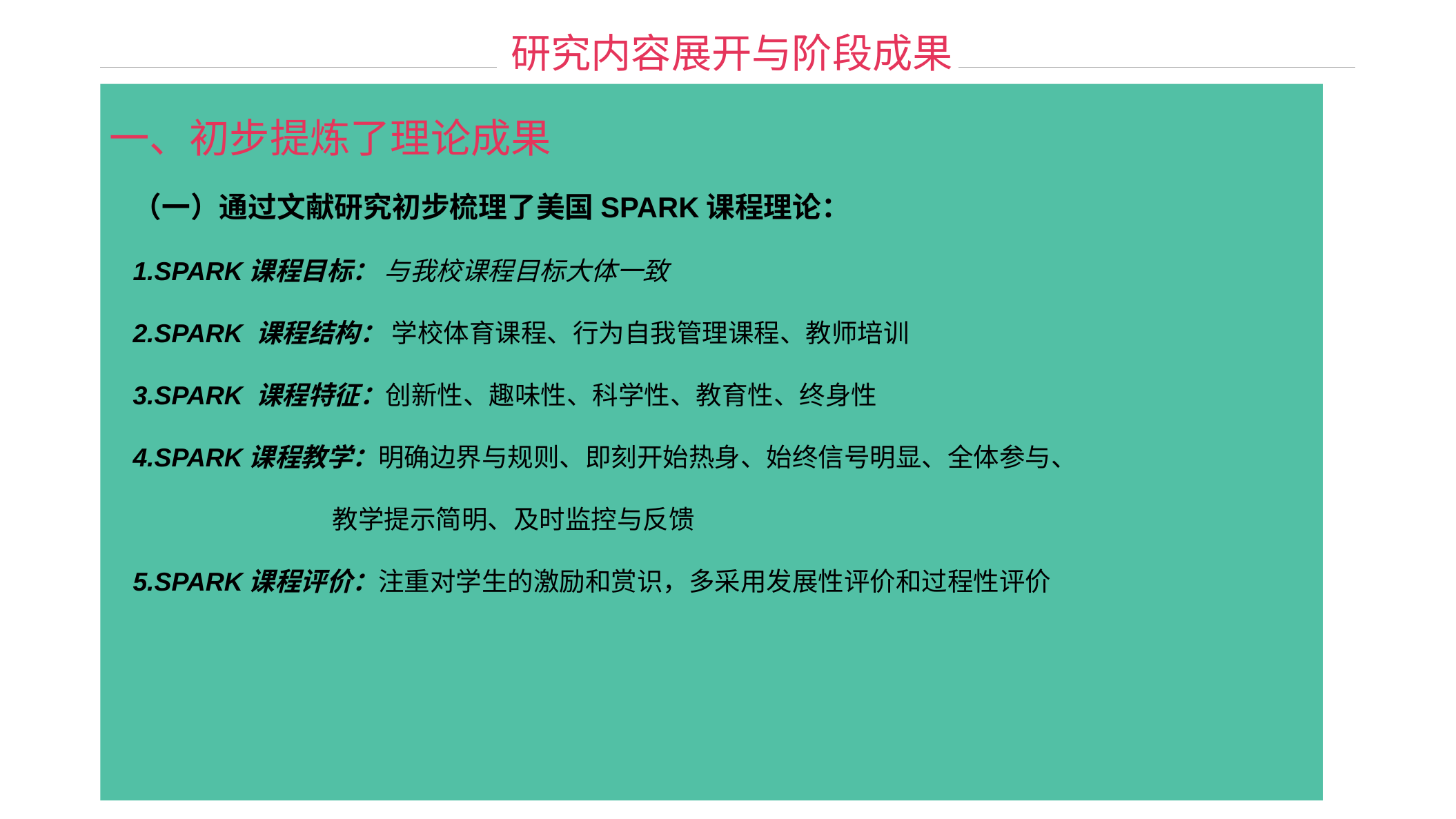

研究内容展开与阶段成果

一、初步提炼了理论成果
（一）通过文献研究初步梳理了美国SPARK课程理论：
1.SPARK课程目标： 与我校课程目标大体一致
2.SPARK 课程结构： 学校体育课程、行为自我管理课程、教师培训
3.SPARK 课程特征：创新性、趣味性、科学性、教育性、终身性
4.SPARK课程教学：明确边界与规则、即刻开始热身、始终信号明显、全体参与、
                                 教学提示简明、及时监控与反馈
5.SPARK课程评价：注重对学生的激励和赏识，多采用发展性评价和过程性评价